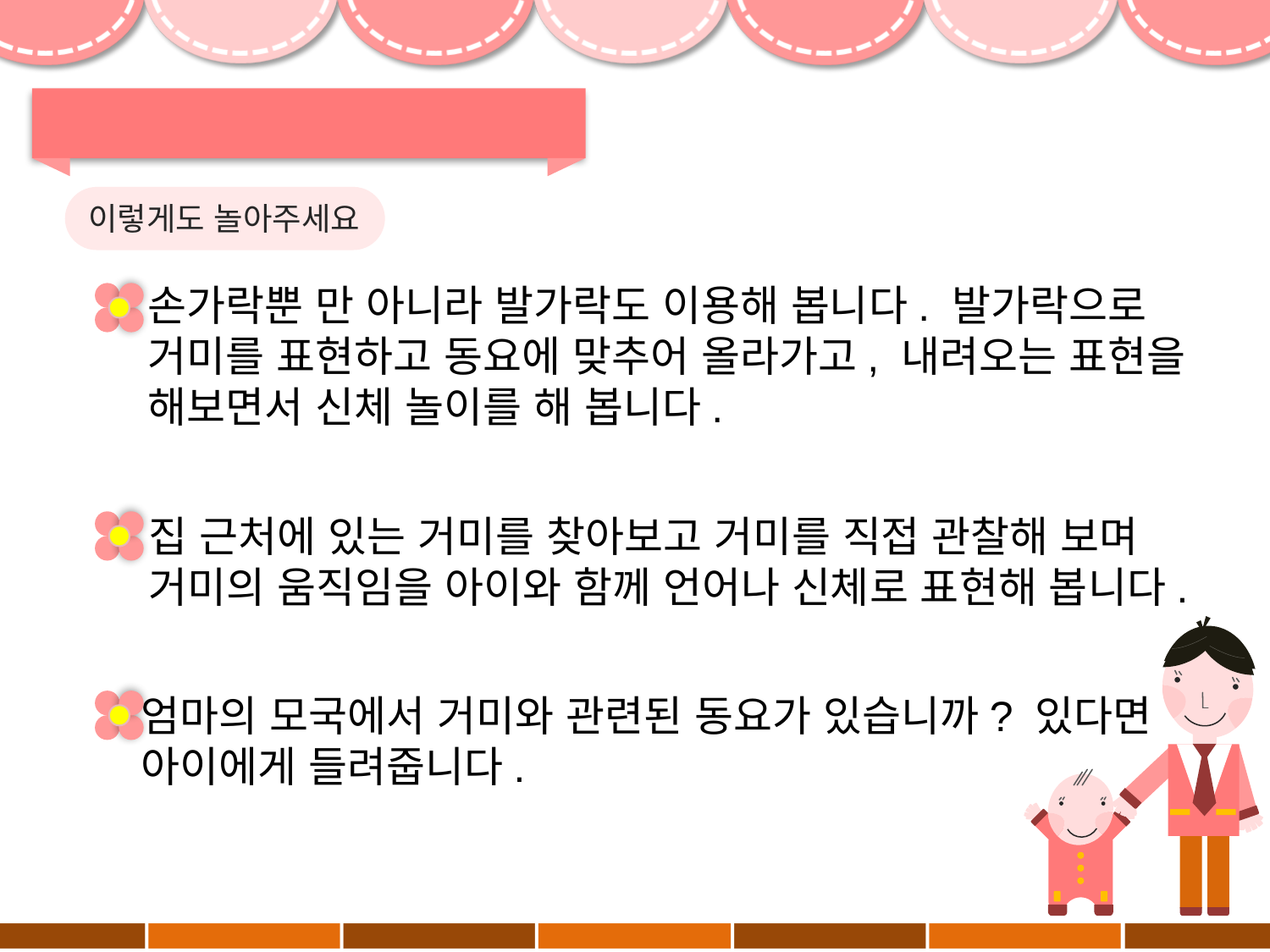

이렇게도 놀아주세요
손가락뿐 만 아니라 발가락도 이용해 봅니다. 발가락으로
거미를 표현하고 동요에 맞추어 올라가고, 내려오는 표현을
해보면서 신체 놀이를 해 봅니다.

집 근처에 있는 거미를 찾아보고 거미를 직접 관찰해 보며
거미의 움직임을 아이와 함께 언어나 신체로 표현해 봅니다.

엄마의 모국에서 거미와 관련된 동요가 있습니까? 있다면
아이에게 들려줍니다.